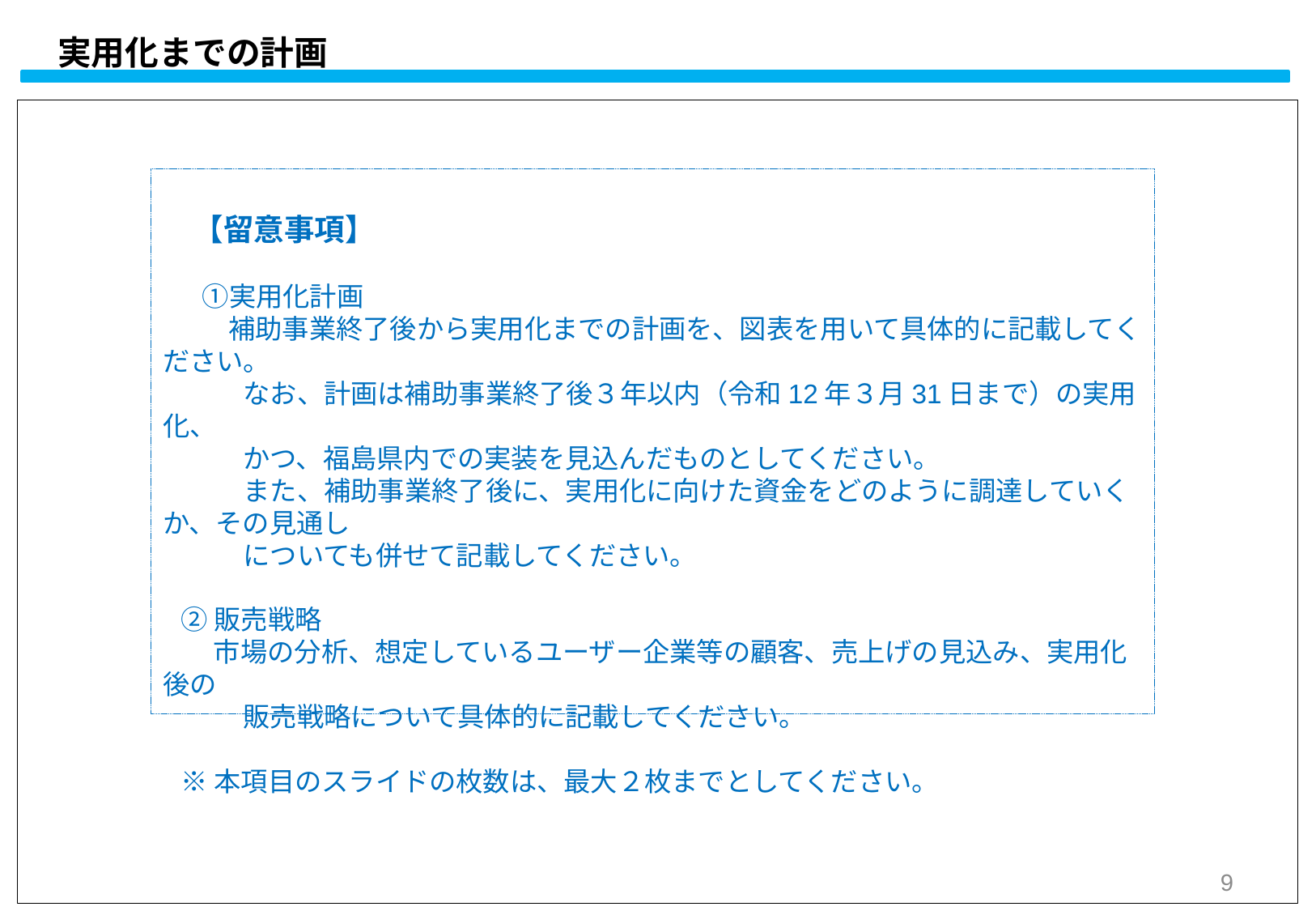

# 実用化までの計画

　【留意事項】

 　①実用化計画
　 　 補助事業終了後から実用化までの計画を、図表を用いて具体的に記載してください。
　　　なお、計画は補助事業終了後３年以内（令和12年３月31日まで）の実用化、
　　　かつ、福島県内での実装を見込んだものとしてください。
　　　また、補助事業終了後に、実用化に向けた資金をどのように調達していくか、その見通し
　　　についても併せて記載してください。

   ②販売戦略
　    市場の分析、想定しているユーザー企業等の顧客、売上げの見込み、実用化後の
　　　販売戦略について具体的に記載してください。

   ※本項目のスライドの枚数は、最大２枚までとしてください。

9